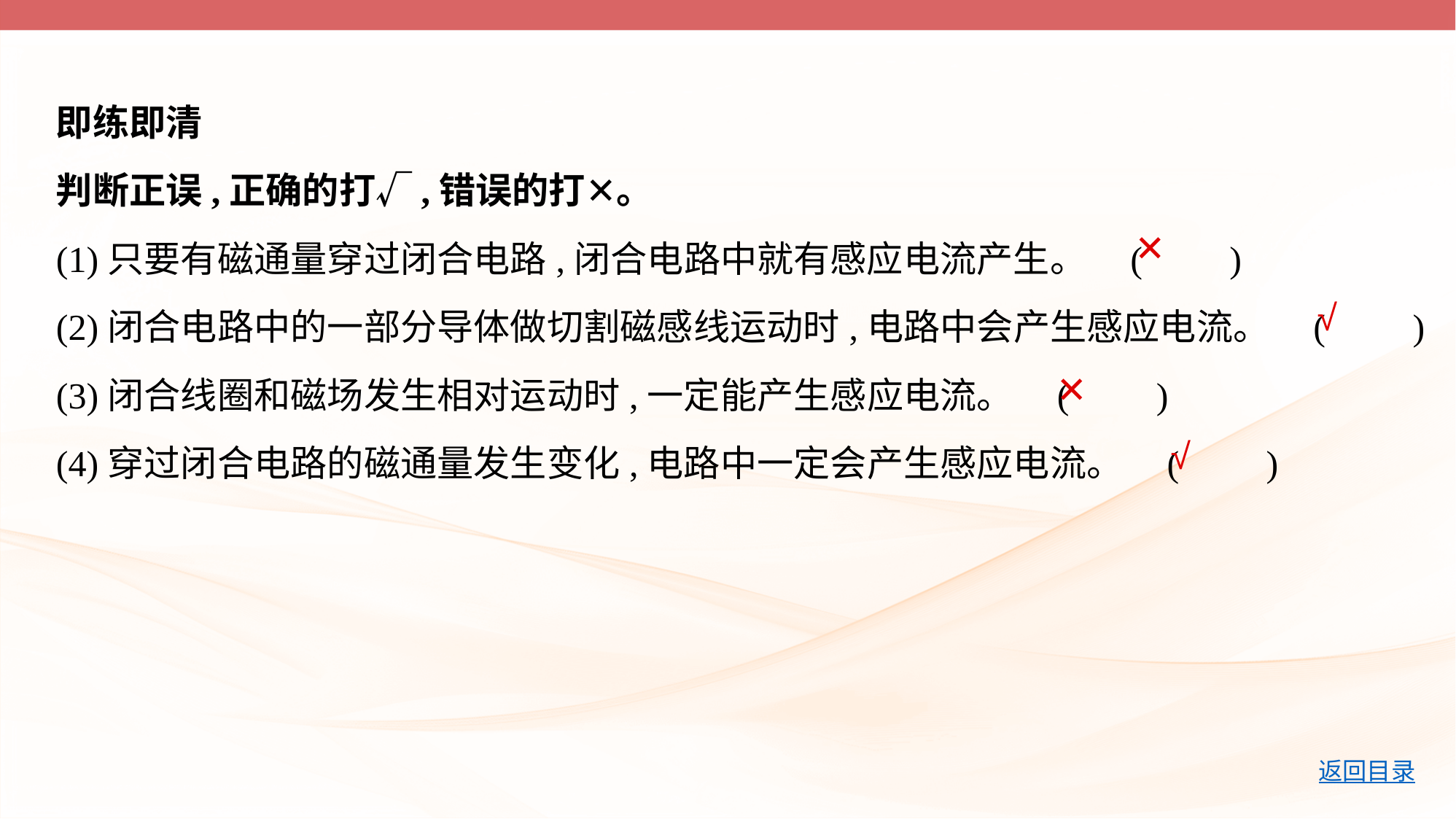

即练即清
判断正误,正确的打√,错误的打✕。
(1)只要有磁通量穿过闭合电路,闭合电路中就有感应电流产生。 (　    )
(2)闭合电路中的一部分导体做切割磁感线运动时,电路中会产生感应电流。 (　    )
(3)闭合线圈和磁场发生相对运动时,一定能产生感应电流。 (　    )
(4)穿过闭合电路的磁通量发生变化,电路中一定会产生感应电流。 (　    )
✕
√
✕
√